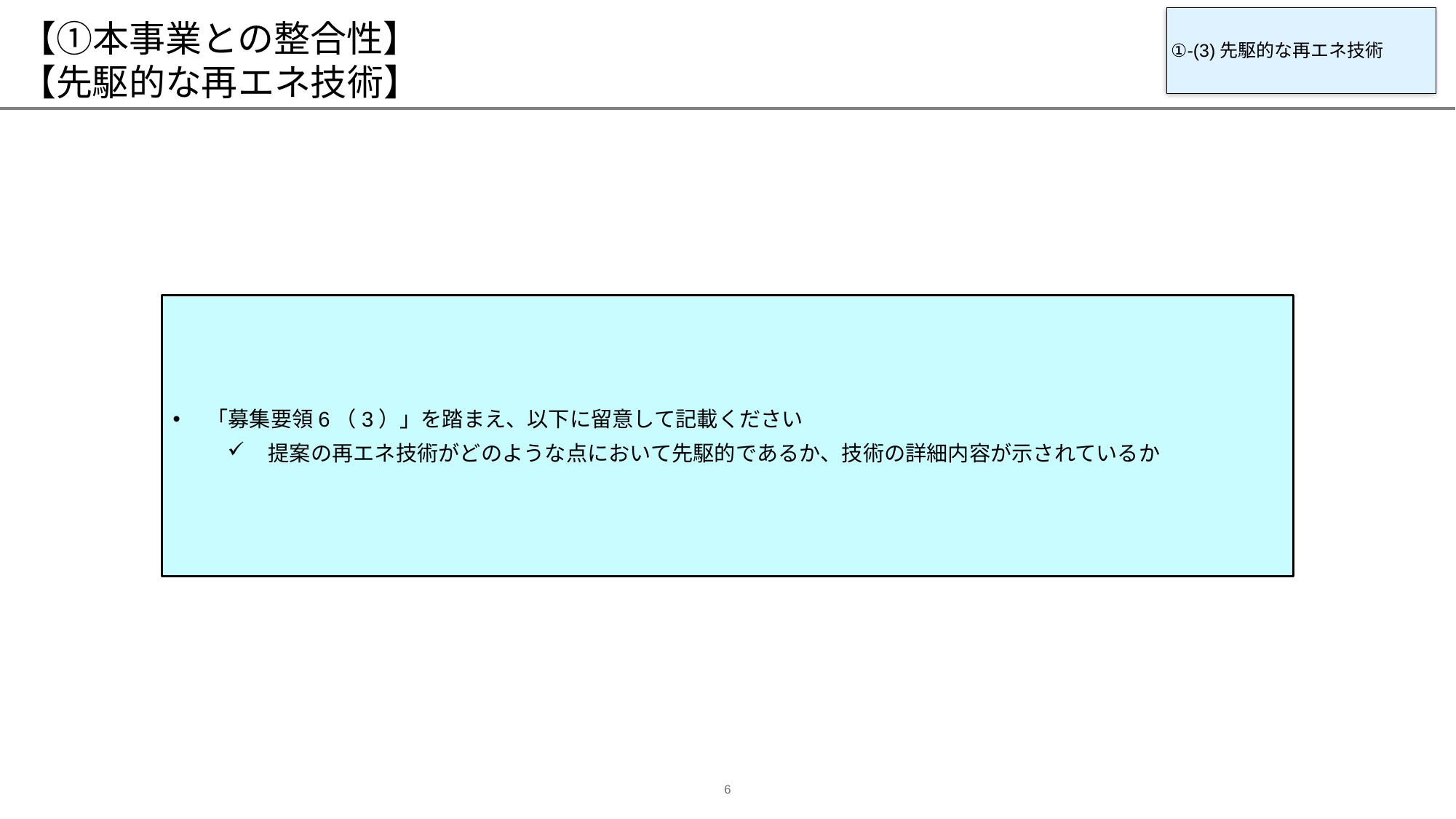

# 【①本事業との整合性】 【先駆的な再エネ技術】
①-(3)先駆的な再エネ技術

「募集要領6（3）」を踏まえ、以下に留意して記載ください
提案の再エネ技術がどのような点において先駆的であるか、技術の詳細内容が示されているか